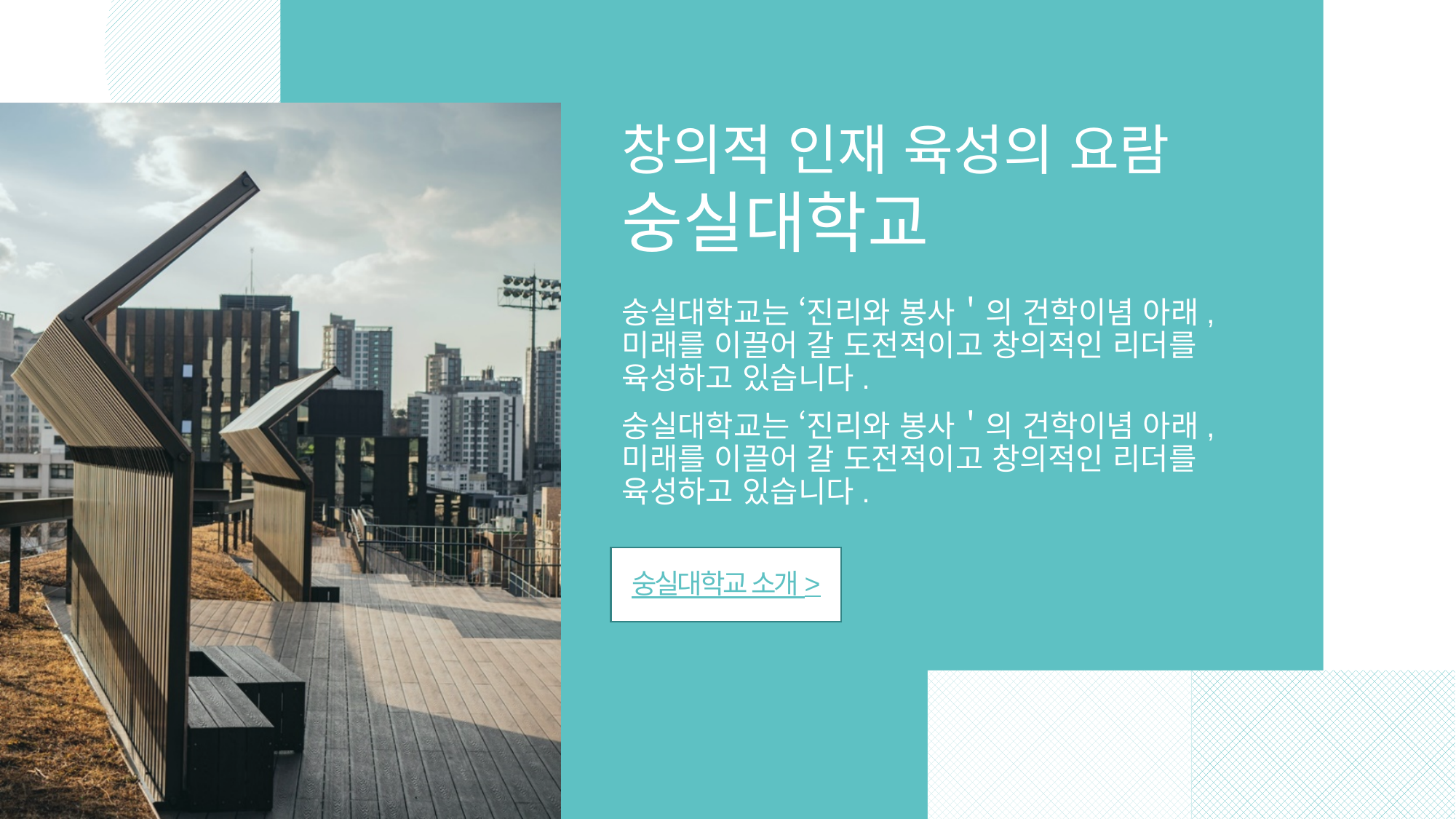

창의적 인재 육성의 요람
숭실대학교
숭실대학교는 ‘진리와 봉사＇의 건학이념 아래, 미래를 이끌어 갈 도전적이고 창의적인 리더를 육성하고 있습니다.
숭실대학교는 ‘진리와 봉사＇의 건학이념 아래, 미래를 이끌어 갈 도전적이고 창의적인 리더를 육성하고 있습니다.
숭실대학교 소개 >